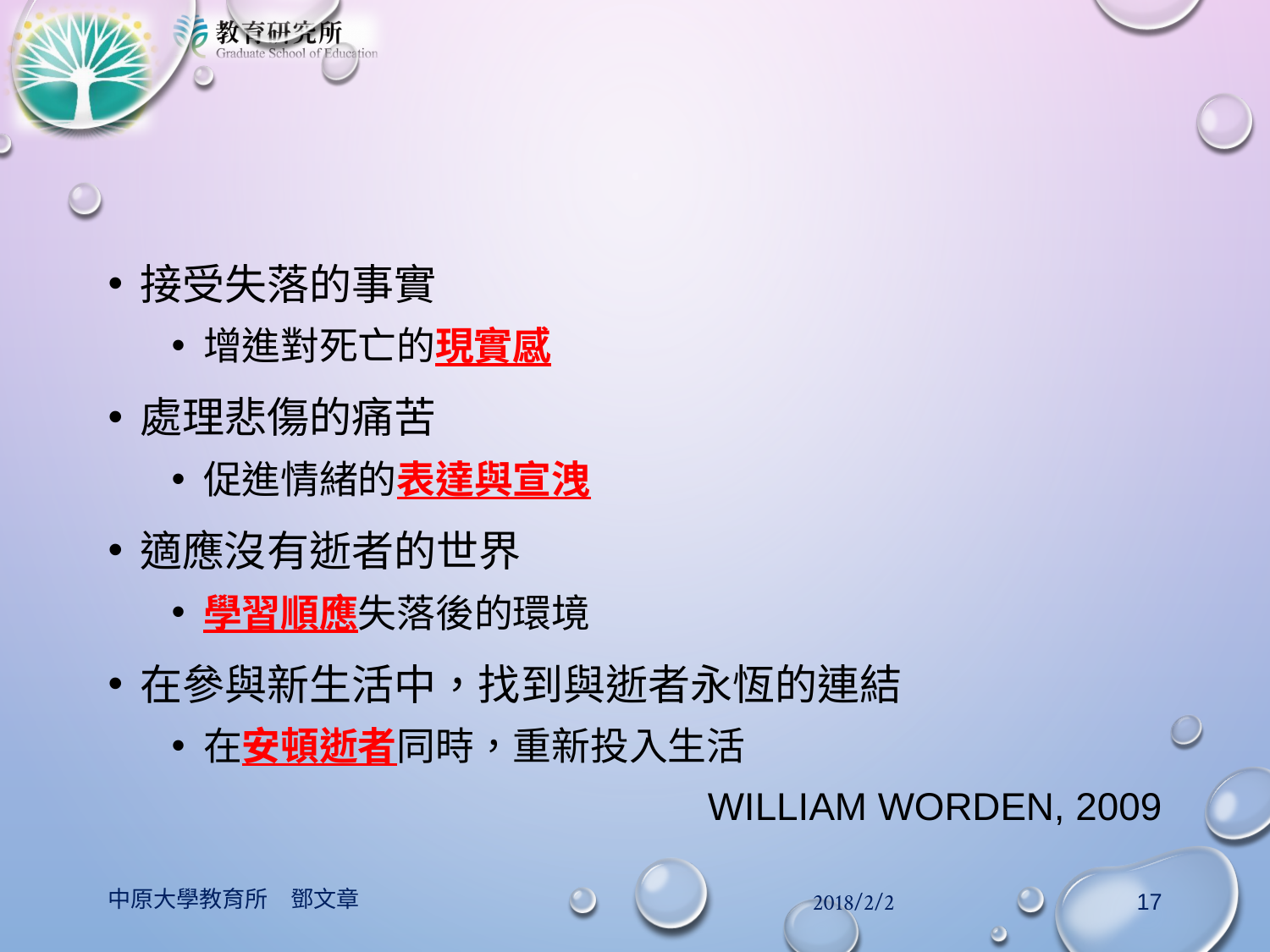

#
接受失落的事實
增進對死亡的現實感
處理悲傷的痛苦
促進情緒的表達與宣洩
適應沒有逝者的世界
學習順應失落後的環境
在參與新生活中，找到與逝者永恆的連結
在安頓逝者同時，重新投入生活
William Worden, 2009
中原大學教育所　鄧文章
2018/2/2
17